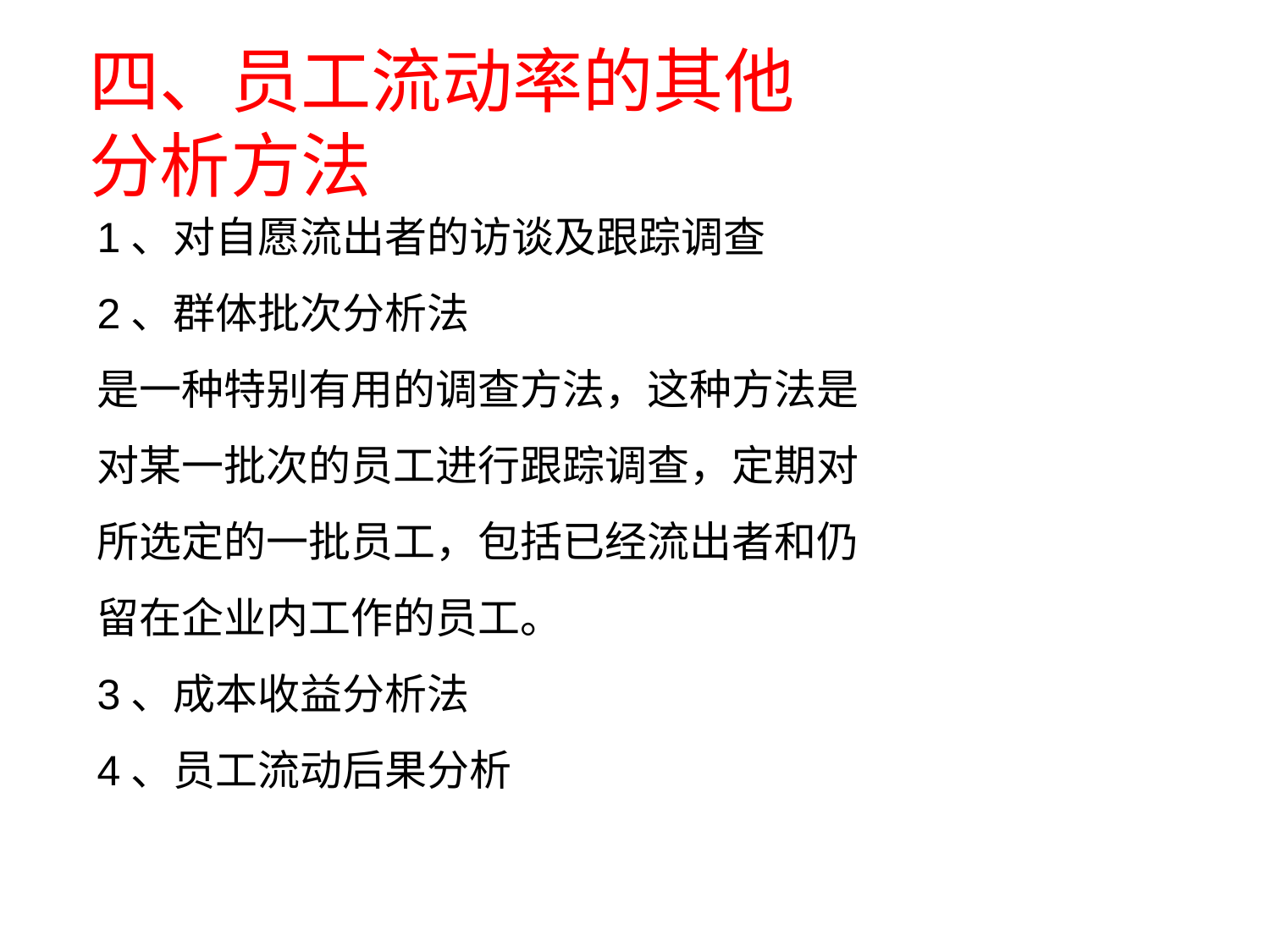

# 四、员工流动率的其他分析方法
1、对自愿流出者的访谈及跟踪调查
2、群体批次分析法
是一种特别有用的调查方法，这种方法是对某一批次的员工进行跟踪调查，定期对所选定的一批员工，包括已经流出者和仍留在企业内工作的员工。
3、成本收益分析法
4、员工流动后果分析